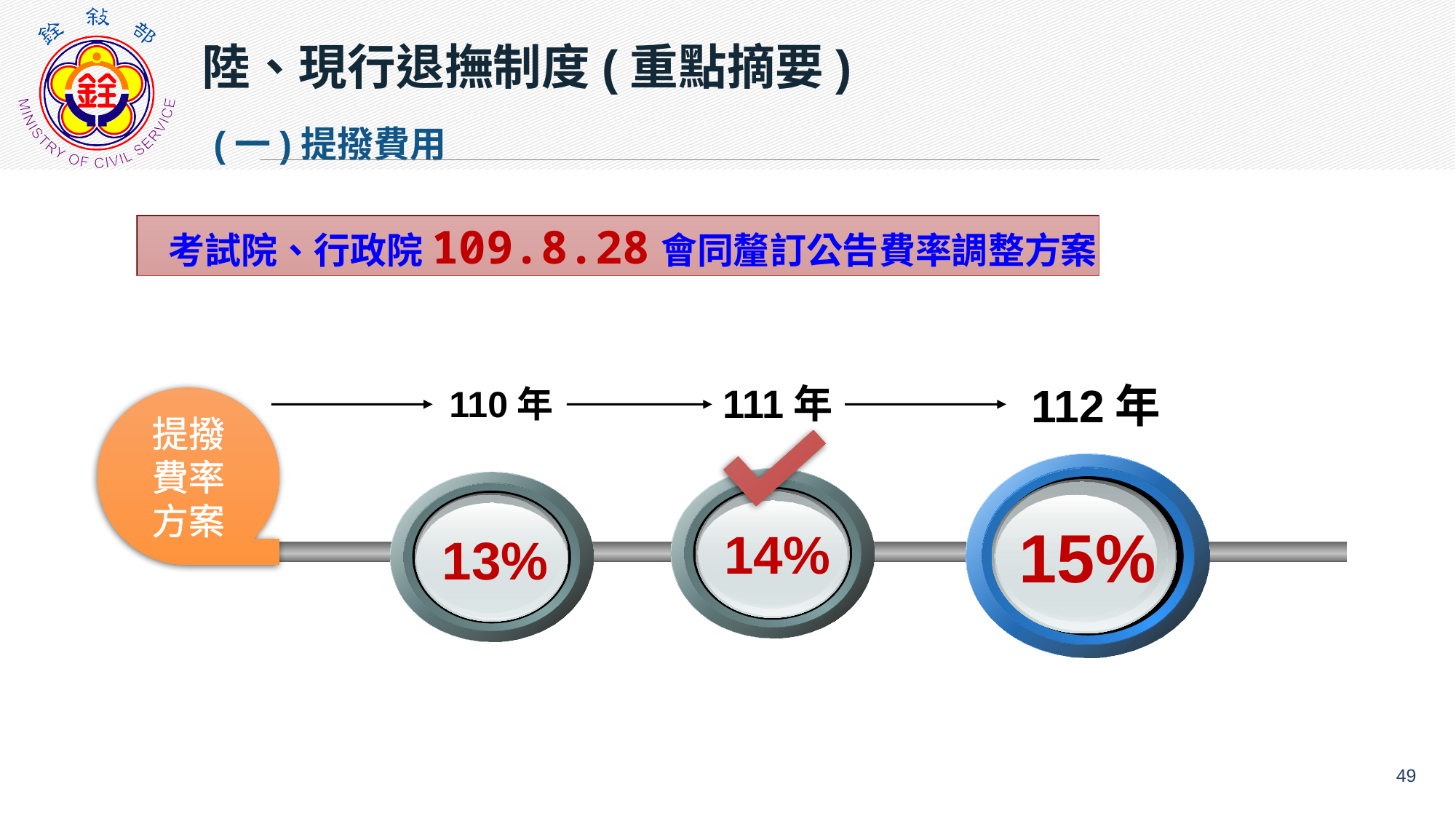

陸、現行退撫制度(重點摘要)
(一)提撥費用
考試院、行政院109.8.28會同釐訂公告費率調整方案
112年
111年
110年
提撥費率方案

14%

13%

15%